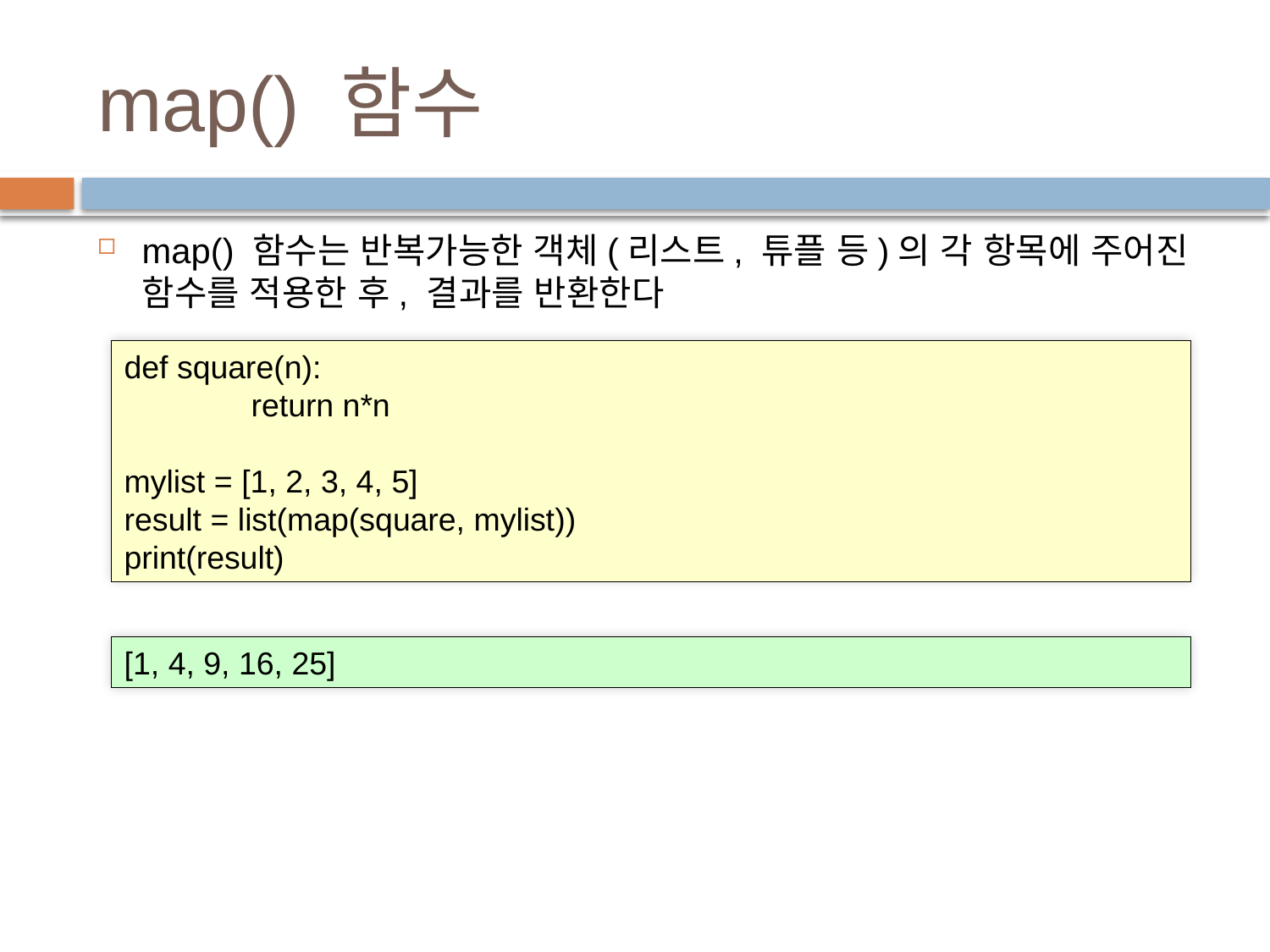

# map() 함수
map() 함수는 반복가능한 객체(리스트, 튜플 등)의 각 항목에 주어진 함수를 적용한 후, 결과를 반환한다
def square(n):
	return n*n

mylist = [1, 2, 3, 4, 5]
result = list(map(square, mylist))
print(result)
[1, 4, 9, 16, 25]